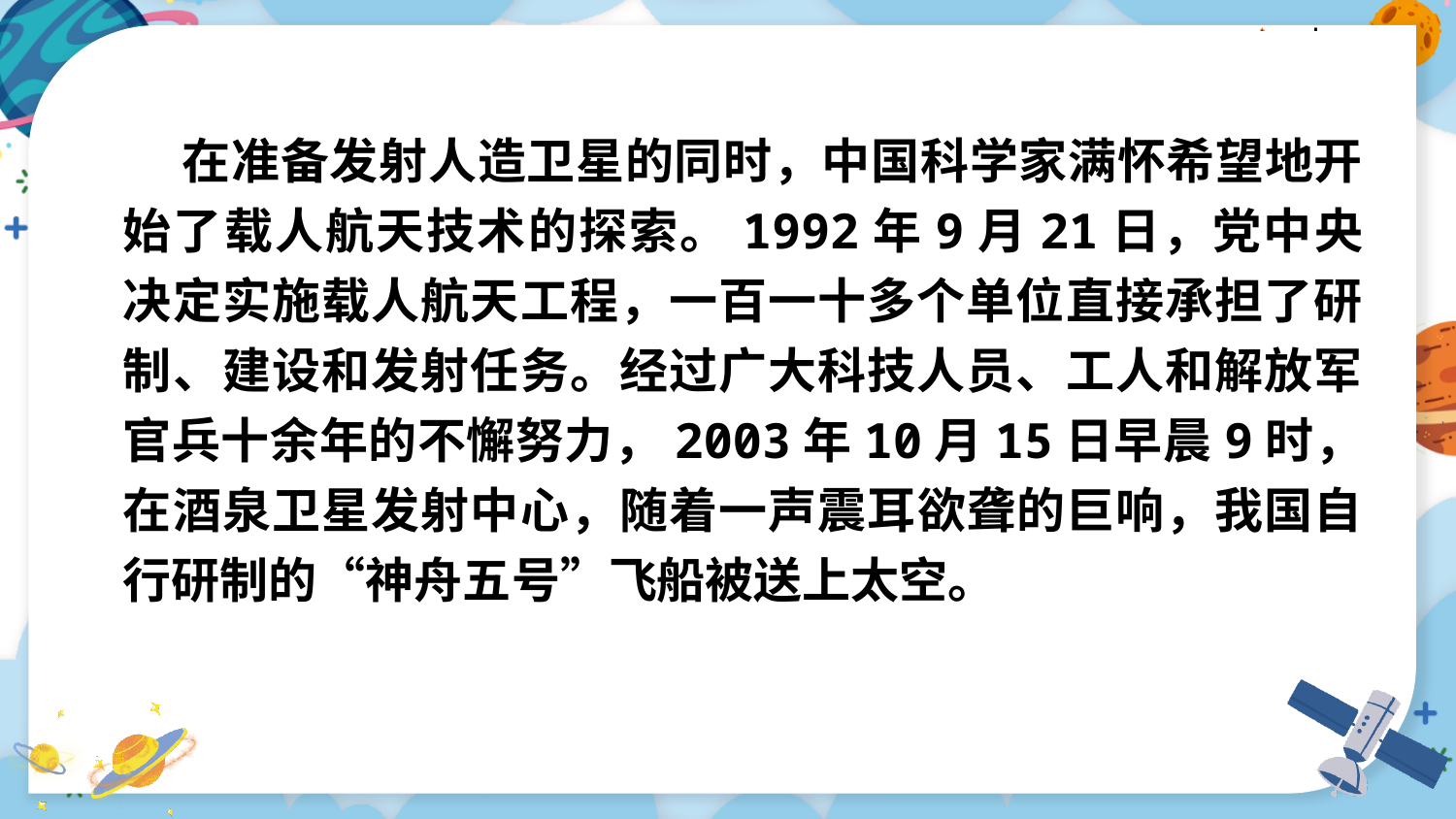

在准备发射人造卫星的同时，中国科学家满怀希望地开始了载人航天技术的探索。1992年9月21日，党中央决定实施载人航天工程，一百一十多个单位直接承担了研制、建设和发射任务。经过广大科技人员、工人和解放军官兵十余年的不懈努力，2003年10月15日早晨9时，在酒泉卫星发射中心，随着一声震耳欲聋的巨响，我国自行研制的“神舟五号”飞船被送上太空。